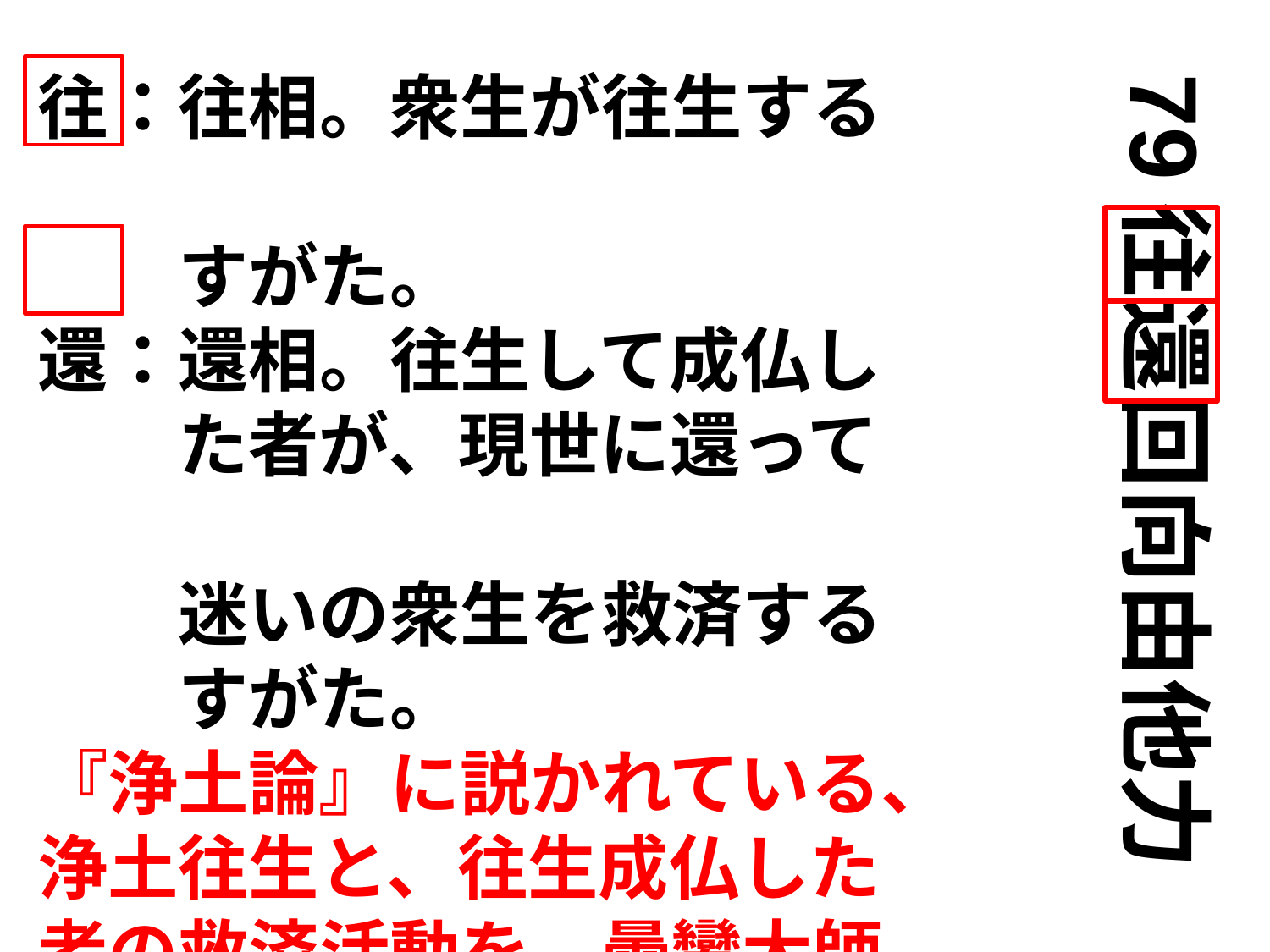

79往還回向由他力
往：往相。衆生が往生する
　　すがた。
還：還相。往生して成仏し
　　た者が、現世に還って
　　迷いの衆生を救済する
　　すがた。
『浄土論』に説かれている、浄土往生と、往生成仏した者の救済活動を、曇鸞大師はこのように示した。